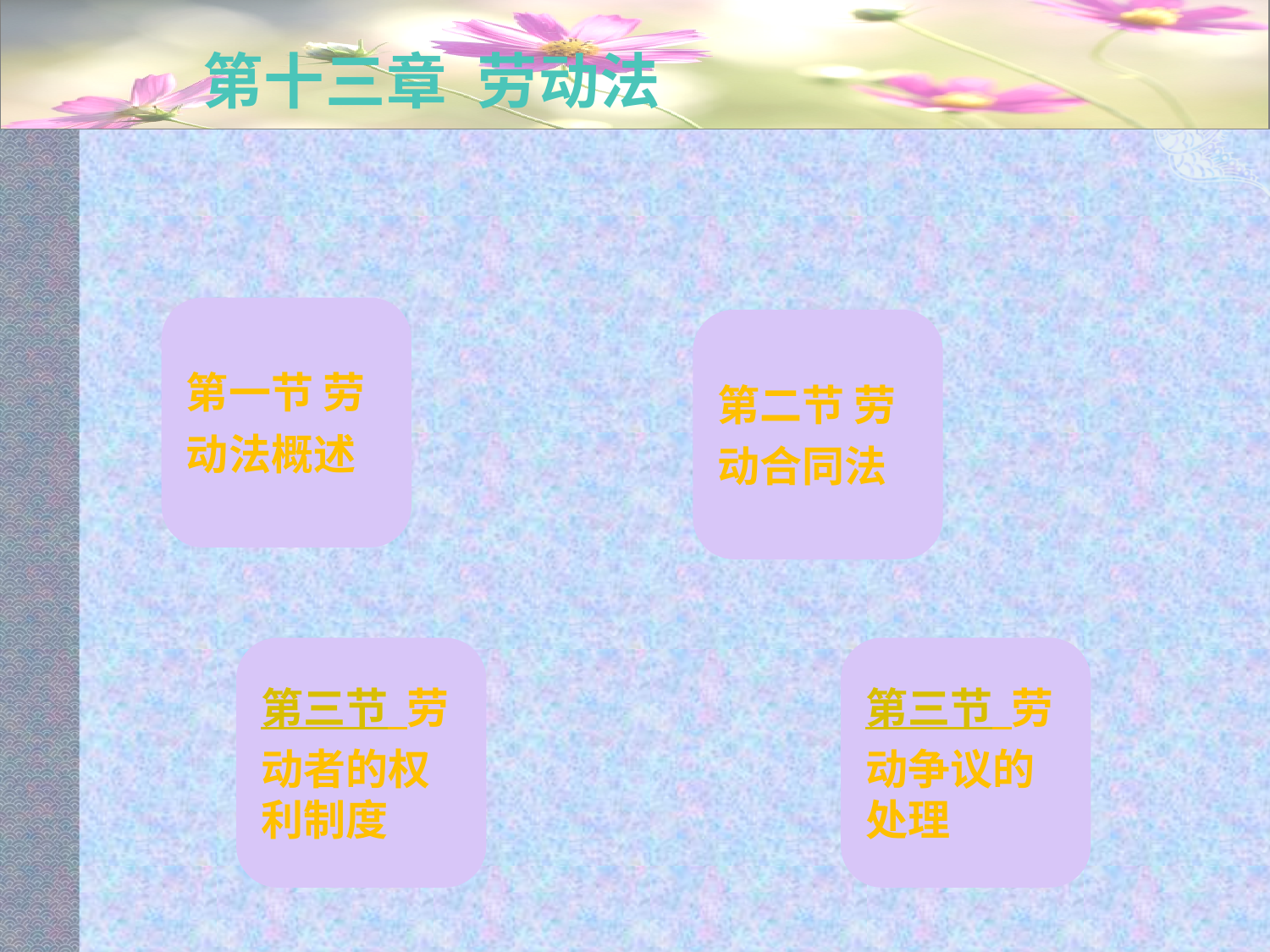

# 第十三章  劳动法
第一节 劳动法概述
第二节 劳动合同法

第三节  劳动者的权利制度
第三节  劳动争议的处理